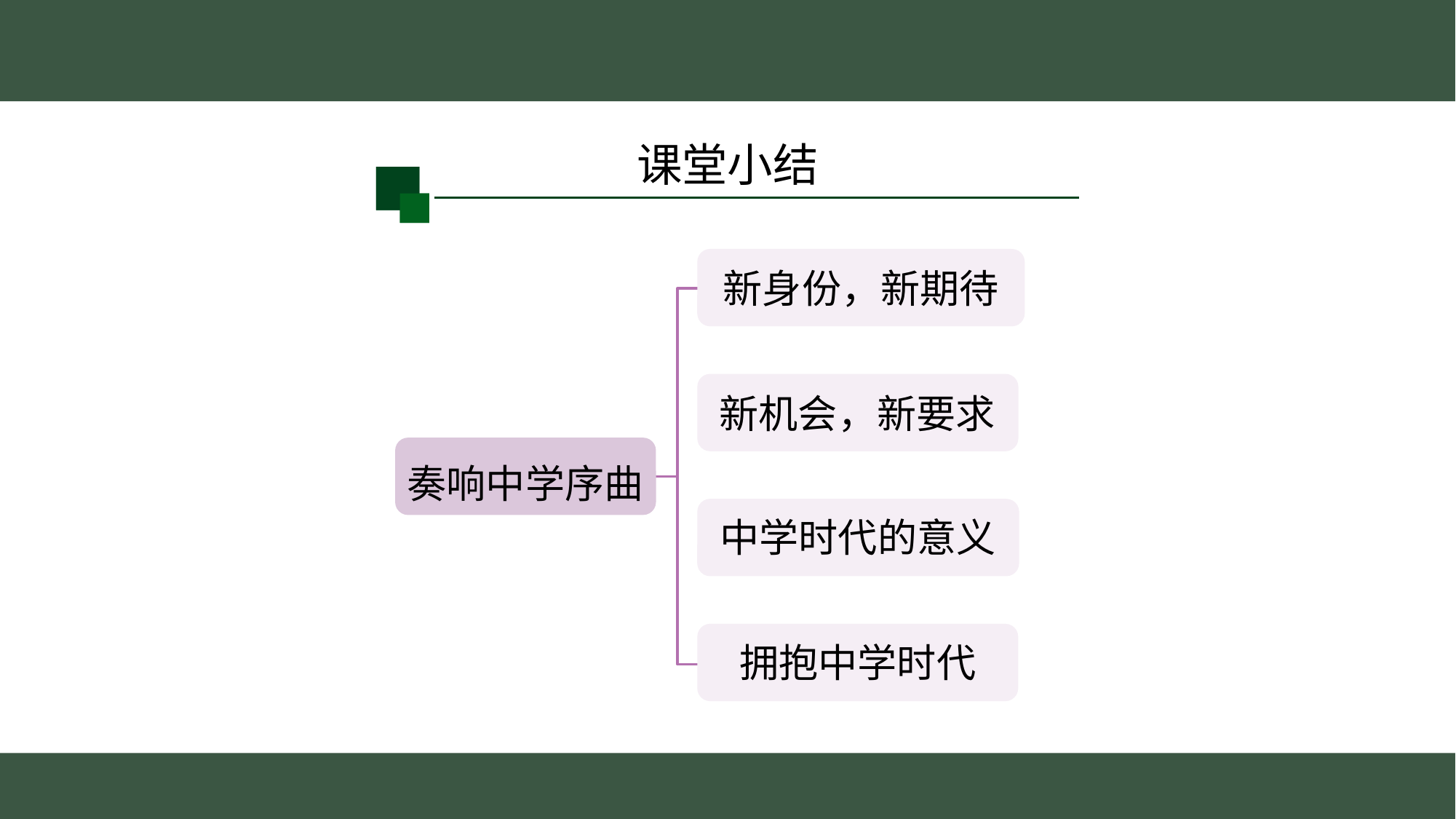

课堂小结

新身份，新期待

新机会，新要求

奏响中学序曲

中学时代的意义

拥抱中学时代